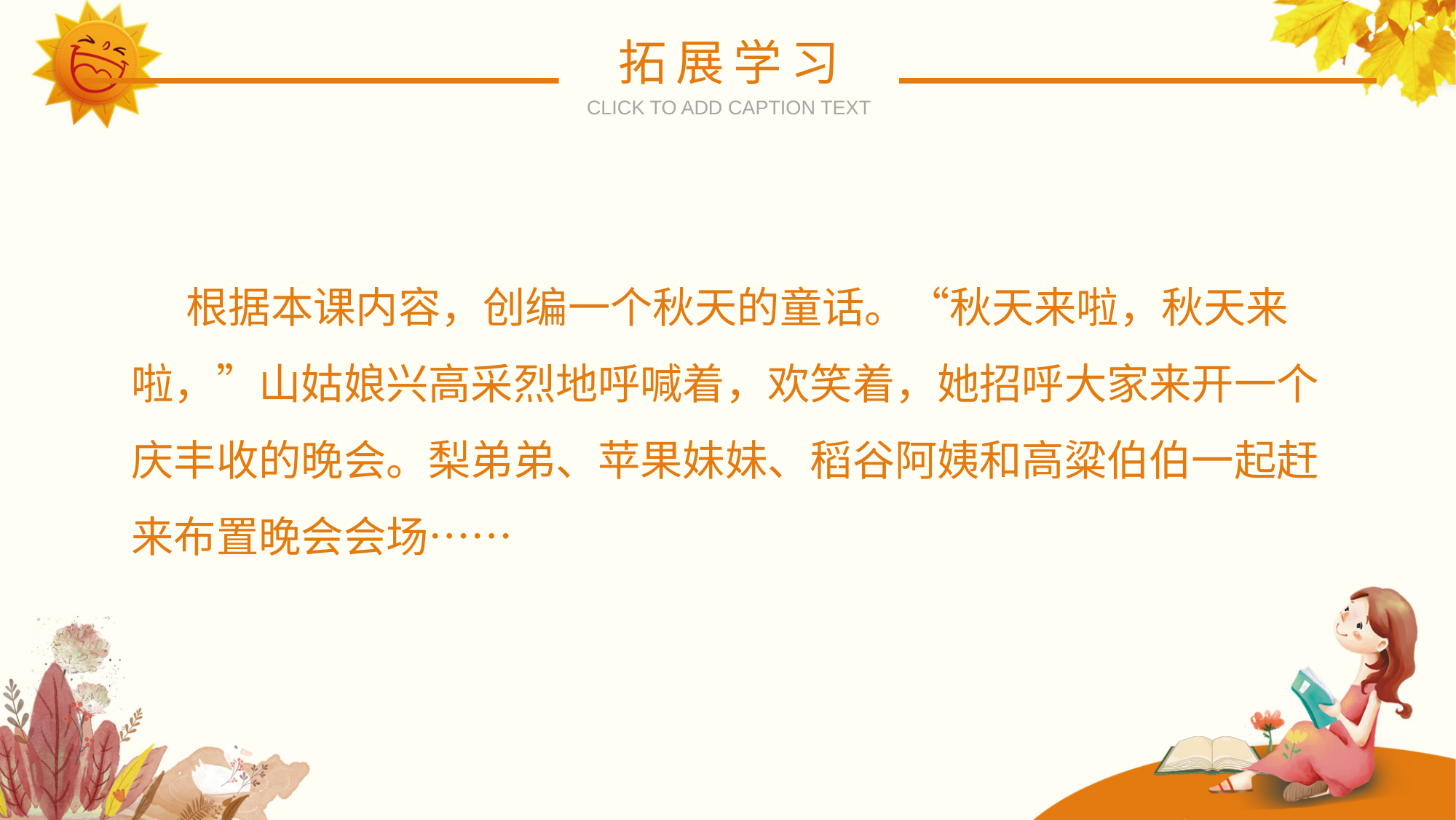

拓展学习

CLICK TO ADD CAPTION TEXT
根据本课内容，创编一个秋天的童话。“秋天来啦，秋天来啦，”山姑娘兴高采烈地呼喊着，欢笑着，她招呼大家来开一个庆丰收的晚会。梨弟弟、苹果妹妹、稻谷阿姨和高粱伯伯一起赶来布置晚会会场……